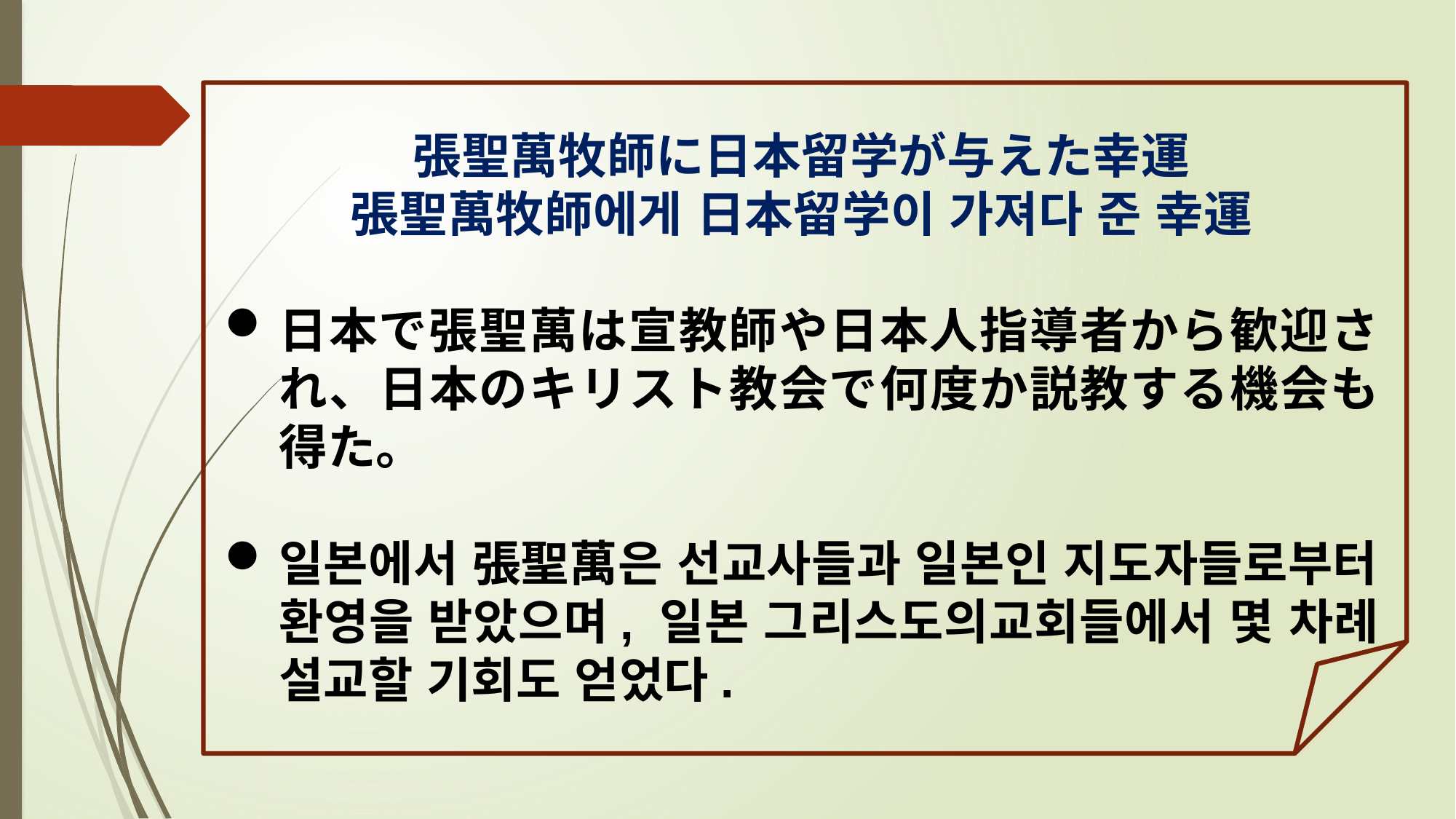

張聖萬牧師に日本留学が与えた幸運
張聖萬牧師에게 日本留学이 가져다 준 幸運

日本で張聖萬は宣教師や日本人指導者から歓迎され、日本のキリスト教会で何度か説教する機会も得た。

일본에서 張聖萬은 선교사들과 일본인 지도자들로부터 환영을 받았으며, 일본 그리스도의교회들에서 몇 차례 설교할 기회도 얻었다.